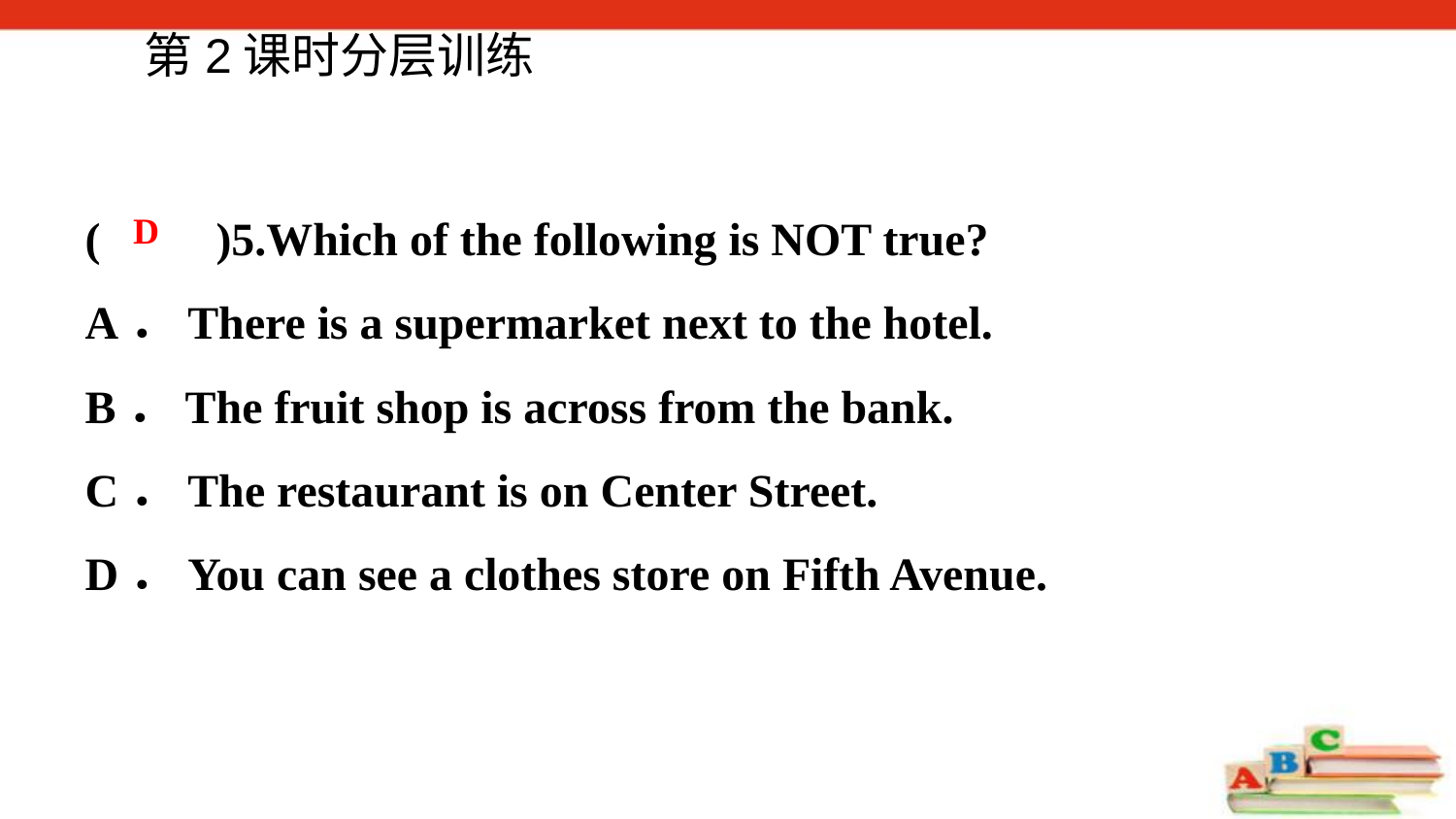

第2课时分层训练
(　　)5.Which of the following is NOT true?
A．There is a supermarket next to the hotel.
B．The fruit shop is across from the bank.
C．The restaurant is on Center Street.
D．You can see a clothes store on Fifth Avenue.
D